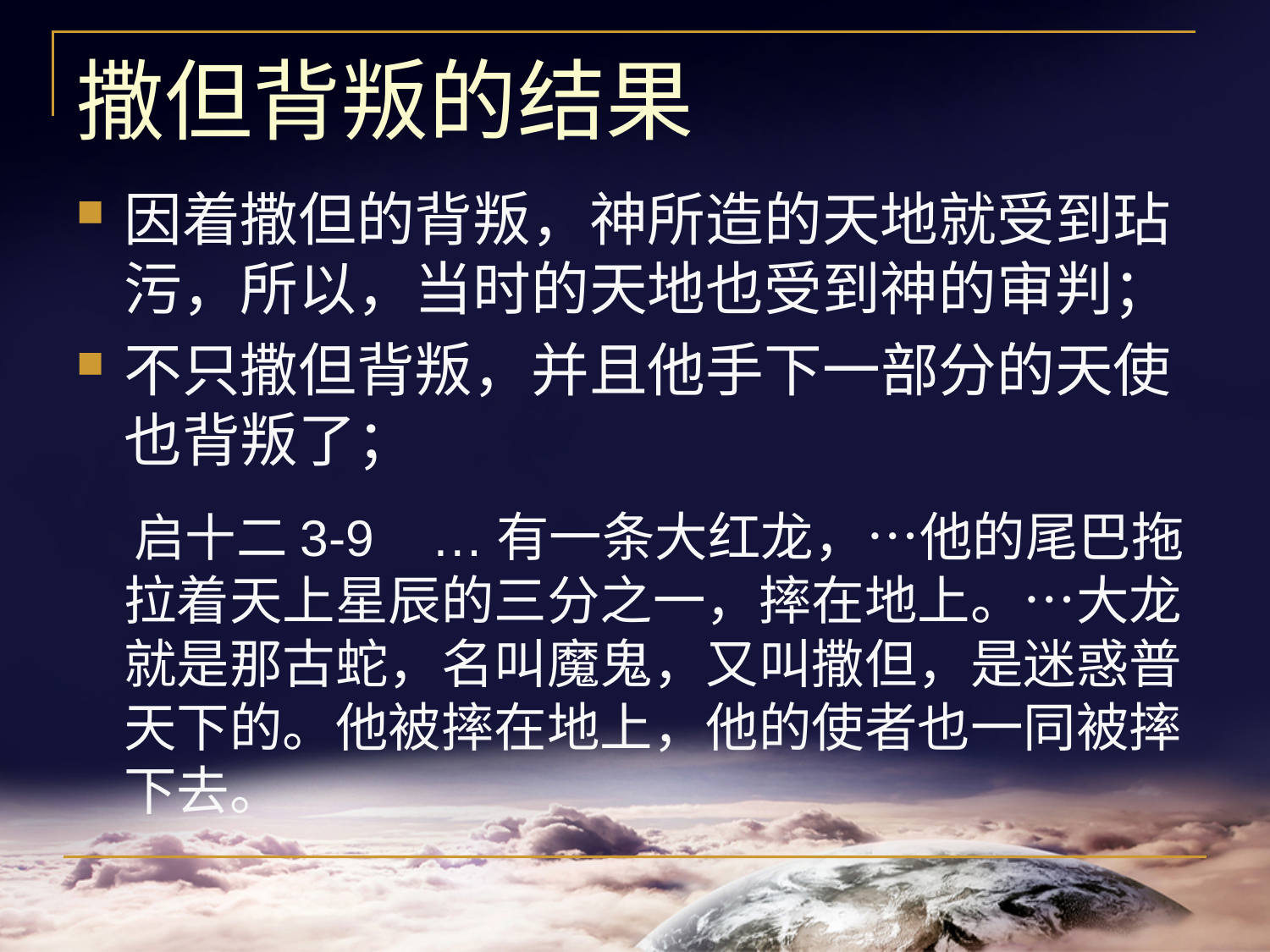

# 撒但背叛的结果
因着撒但的背叛，神所造的天地就受到玷污，所以，当时的天地也受到神的审判；
不只撒但背叛，并且他手下一部分的天使也背叛了；

    启十二3-9    …有一条大红龙，…他的尾巴拖拉着天上星辰的三分之一，摔在地上。…大龙就是那古蛇，名叫魔鬼，又叫撒但，是迷惑普天下的。他被摔在地上，他的使者也一同被摔下去。